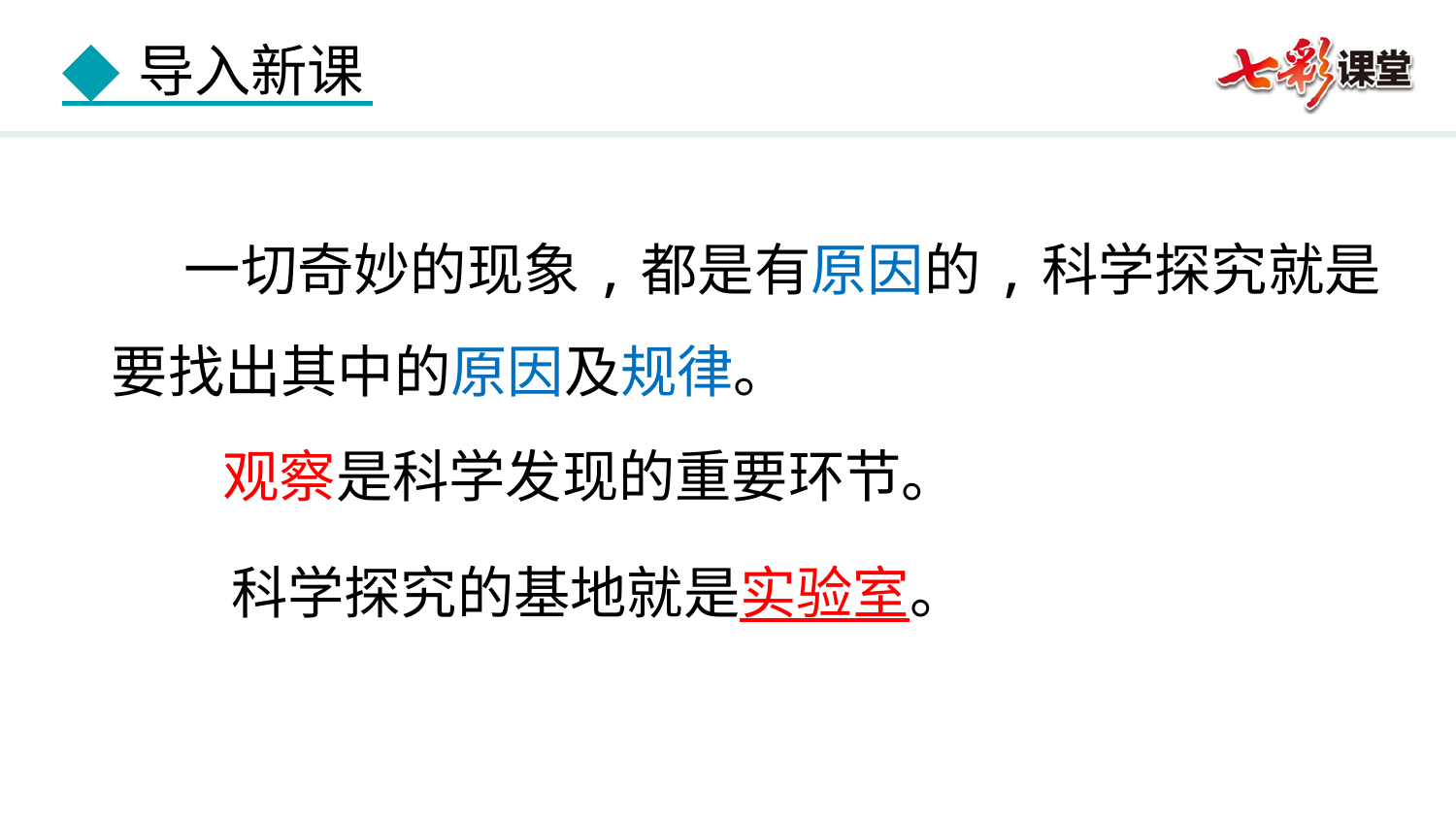

一切奇妙的现象,都是有原因的,科学探究就是要找出其中的原因及规律。
观察是科学发现的重要环节。
科学探究的基地就是实验室。